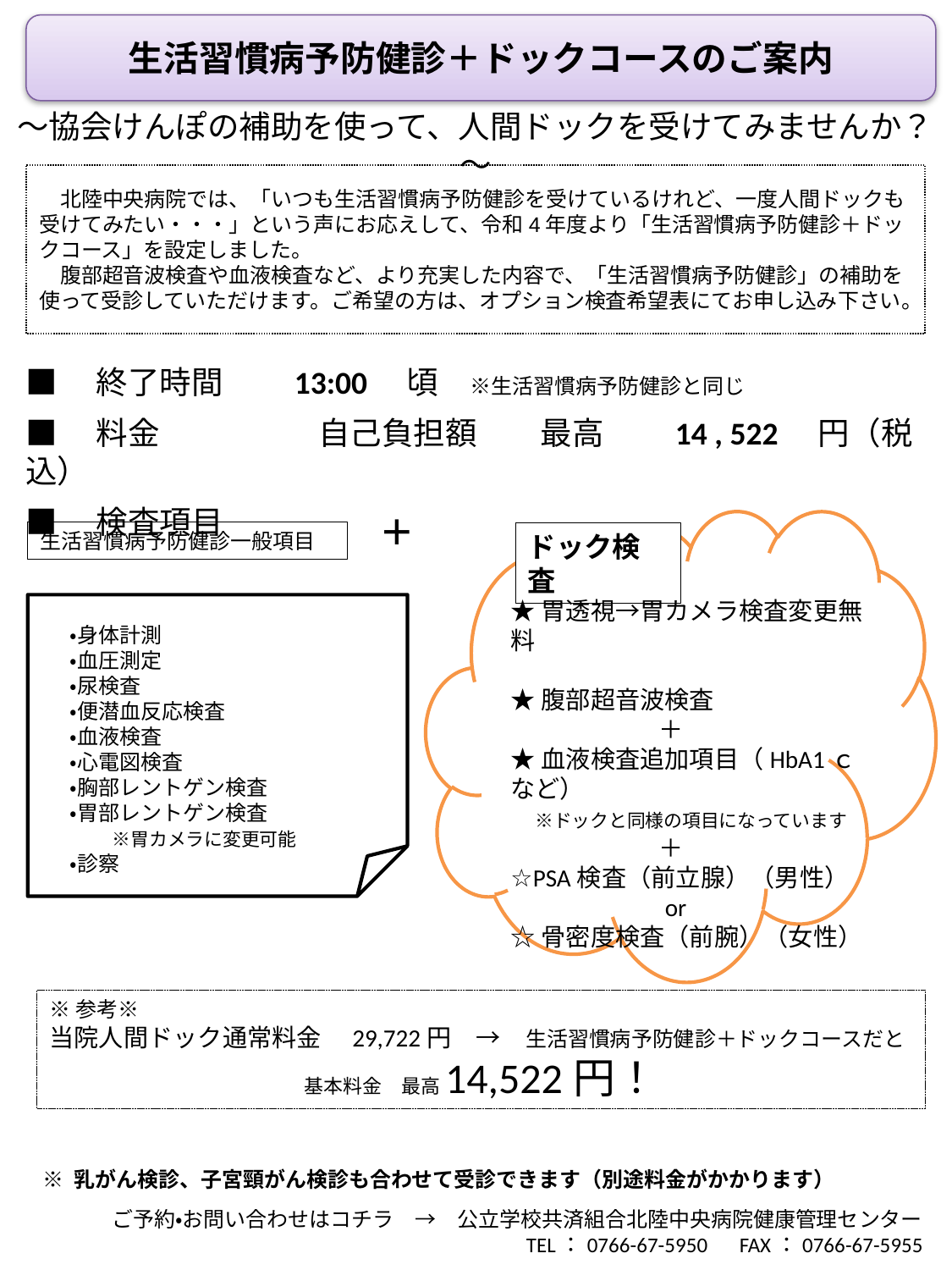

生活習慣病予防健診＋ドックコースのご案内
～協会けんぽの補助を使って、人間ドックを受けてみませんか？～
# 北陸中央病院では、「いつも生活習慣病予防健診を受けているけれど、一度人間ドックも受けてみたい・・・」という声にお応えして、令和4年度より「生活習慣病予防健診＋ドックコース」を設定しました。 　腹部超音波検査や血液検査など、より充実した内容で、「生活習慣病予防健診」の補助を使って受診していただけます。ご希望の方は、オプション検査希望表にてお申し込み下さい。
■　終了時間　　13:00　頃　※生活習慣病予防健診と同じ

■　料金　　　　　自己負担額　　最高　　14 , 522　円（税込）

■　検査項目
＋

生活習慣病予防健診一般項目
ドック検査
★胃透視→胃カメラ検査変更無料

★腹部超音波検査
　　　　　　＋
★血液検査追加項目（HbA1ｃなど）
　※ドックと同様の項目になっています
　　　　　　＋
☆PSA検査（前立腺）（男性）
　　　　　　or
☆骨密度検査（前腕）（女性）

・身体計測
・血圧測定
・尿検査
・便潜血反応検査
・血液検査
・心電図検査
・胸部レントゲン検査
・胃部レントゲン検査
　　※胃カメラに変更可能
・診察
※参考※
当院人間ドック通常料金　29,722円　→　生活習慣病予防健診＋ドックコースだと
基本料金　最高14,522円！
※ 乳がん検診、子宮頸がん検診も合わせて受診できます（別途料金がかかります）
ご予約・お問い合わせはコチラ　→　公立学校共済組合北陸中央病院健康管理センター
TEL：0766-67-5950　FAX：0766-67-5955